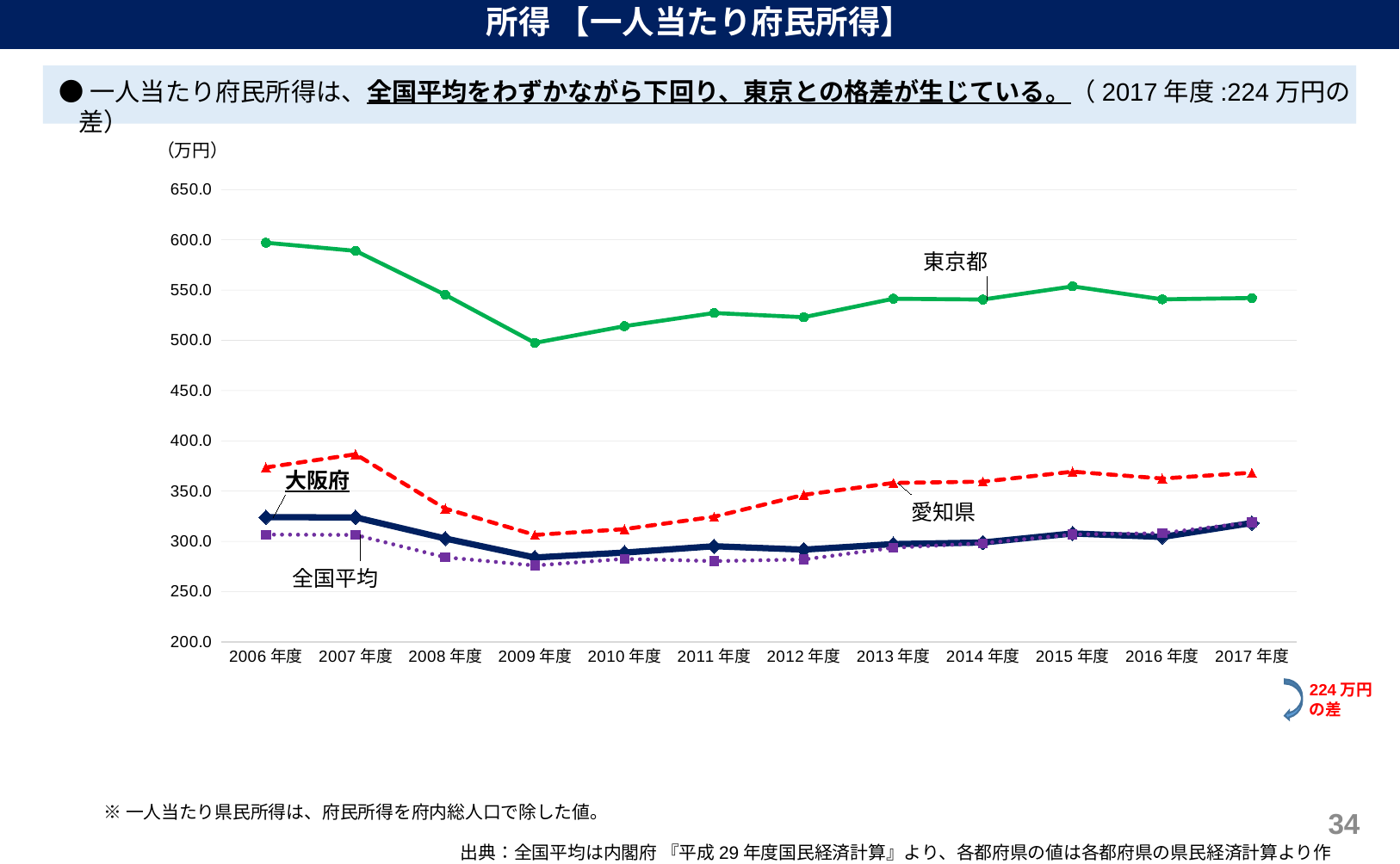

所得 【一人当たり府民所得】
 ●一人当たり府民所得は、全国平均をわずかながら下回り、東京との格差が生じている。（2017年度:224万円の差）

（万円）

### Chart

| Category | 大阪府 | 東京都 | 愛知県 | 全国平均 |
|---|---|---|---|---|
| 2006年度 | 324.0 | 597.1 | 373.6 | 306.8 |
| 2007年度 | 323.9 | 589.0 | 386.7 | 306.4 |
| 2008年度 | 302.9 | 545.3 | 332.6 | 284.2 |
| 2009年度 | 284.0 | 497.5 | 306.4 | 276.0 |
| 2010年度 | 288.9 | 514.1 | 312.2 | 282.6 |
| 2011年度 | 295.2 | 527.2 | 324.5 | 280.4 |
| 2012年度 | 291.8 | 523.0 | 346.3 | 282.0 |
| 2013年度 | 297.3 | 541.4 | 358.2 | 293.7 |
| 2014年度 | 298.9 | 540.6 | 359.5 | 298.2 |
| 2015年度 | 307.9 | 553.7 | 369.4 | 306.9 |
| 2016年度 | 304.4 | 540.8 | 362.6 | 308.2 |
| 2017年度 | 318.3 | 542.1 | 368.4 | 319.0 |
224万円の差

34
※一人当たり県民所得は、府民所得を府内総人口で除した値。
出典：全国平均は内閣府 『平成29年度国民経済計算』より、各都府県の値は各都府県の県民経済計算より作成